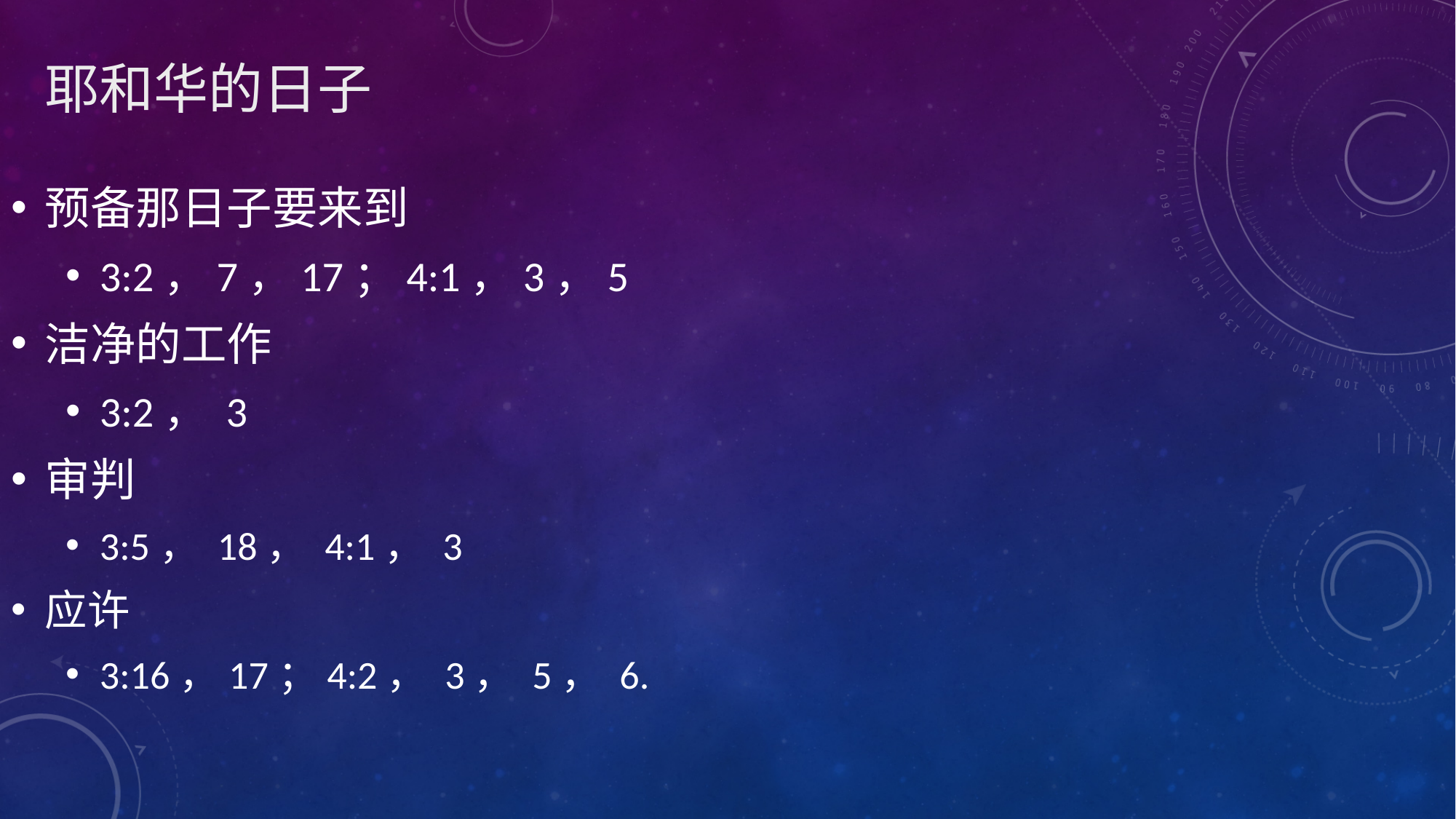

# 耶和华的日子
预备那日子要来到
3:2，7，17；4:1，3，5
洁净的工作
3:2， 3
审判
3:5， 18， 4:1， 3
应许
3:16，17；4:2， 3， 5， 6.